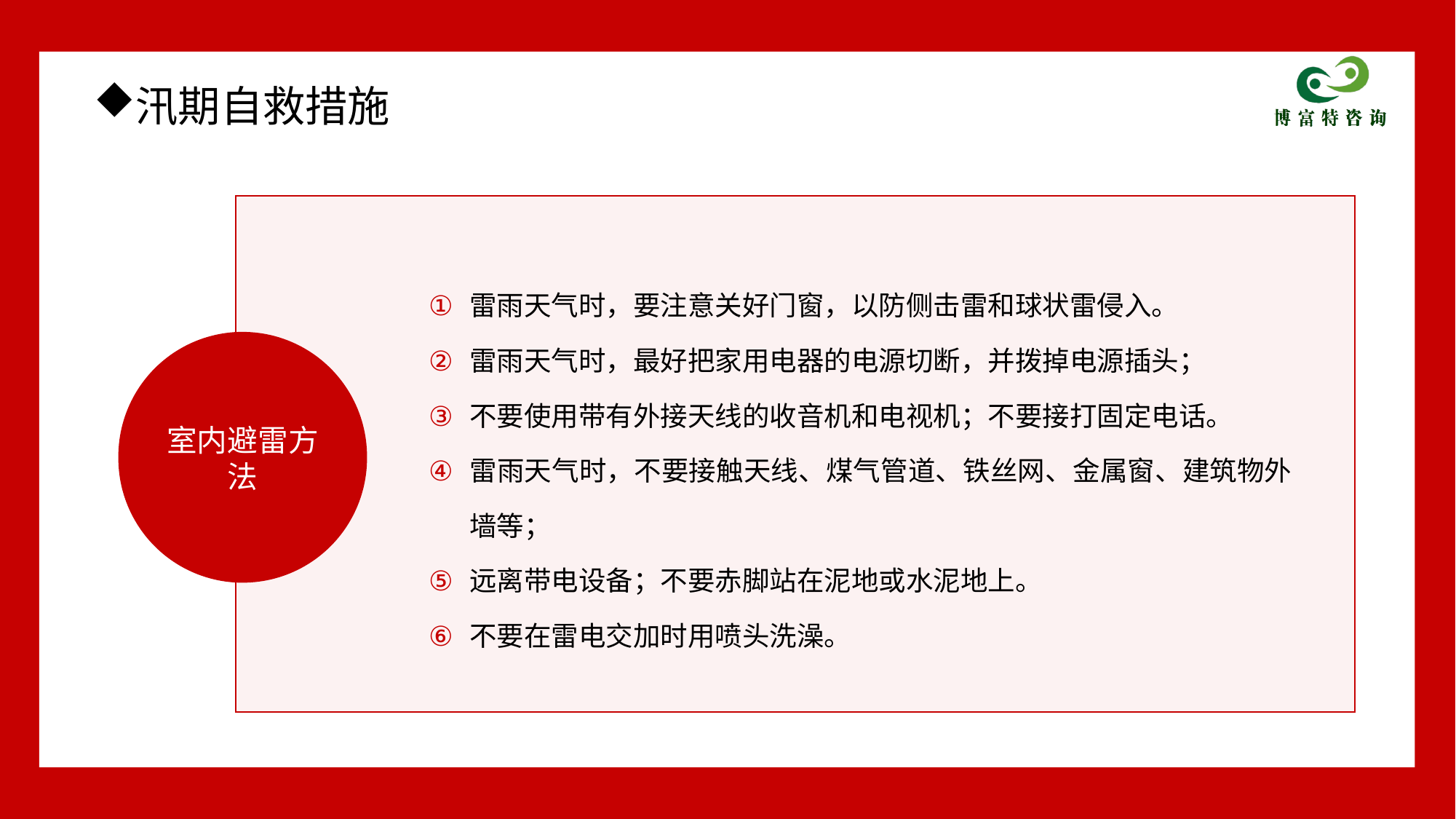

汛期自救措施

雷雨天气时，要注意关好门窗，以防侧击雷和球状雷侵入。
雷雨天气时，最好把家用电器的电源切断，并拨掉电源插头；
不要使用带有外接天线的收音机和电视机；不要接打固定电话。
雷雨天气时，不要接触天线、煤气管道、铁丝网、金属窗、建筑物外墙等；
远离带电设备；不要赤脚站在泥地或水泥地上。
不要在雷电交加时用喷头洗澡。
室内避雷方法